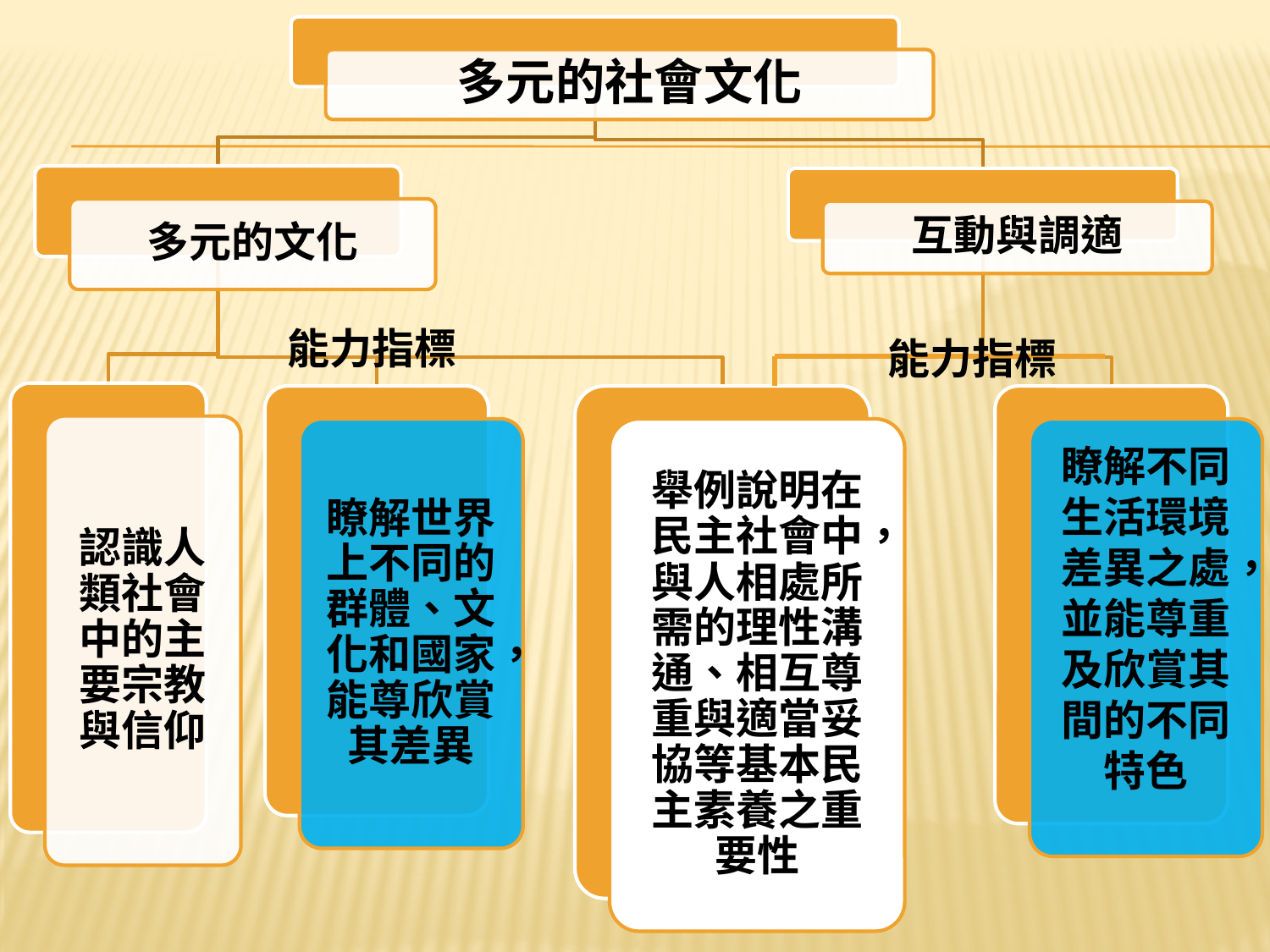

多元的社會文化
多元的文化
認識人類社會中的主要宗教與信仰
瞭解世界上不同的群體、文化和國家，能尊欣賞其差異
舉例說明在民主社會中，與人相處所需的理性溝通、相互尊重與適當妥協等基本民主素養之重要性
互動與調適
瞭解不同生活環境差異之處，並能尊重及欣賞其間的不同特色

能力指標
能力指標